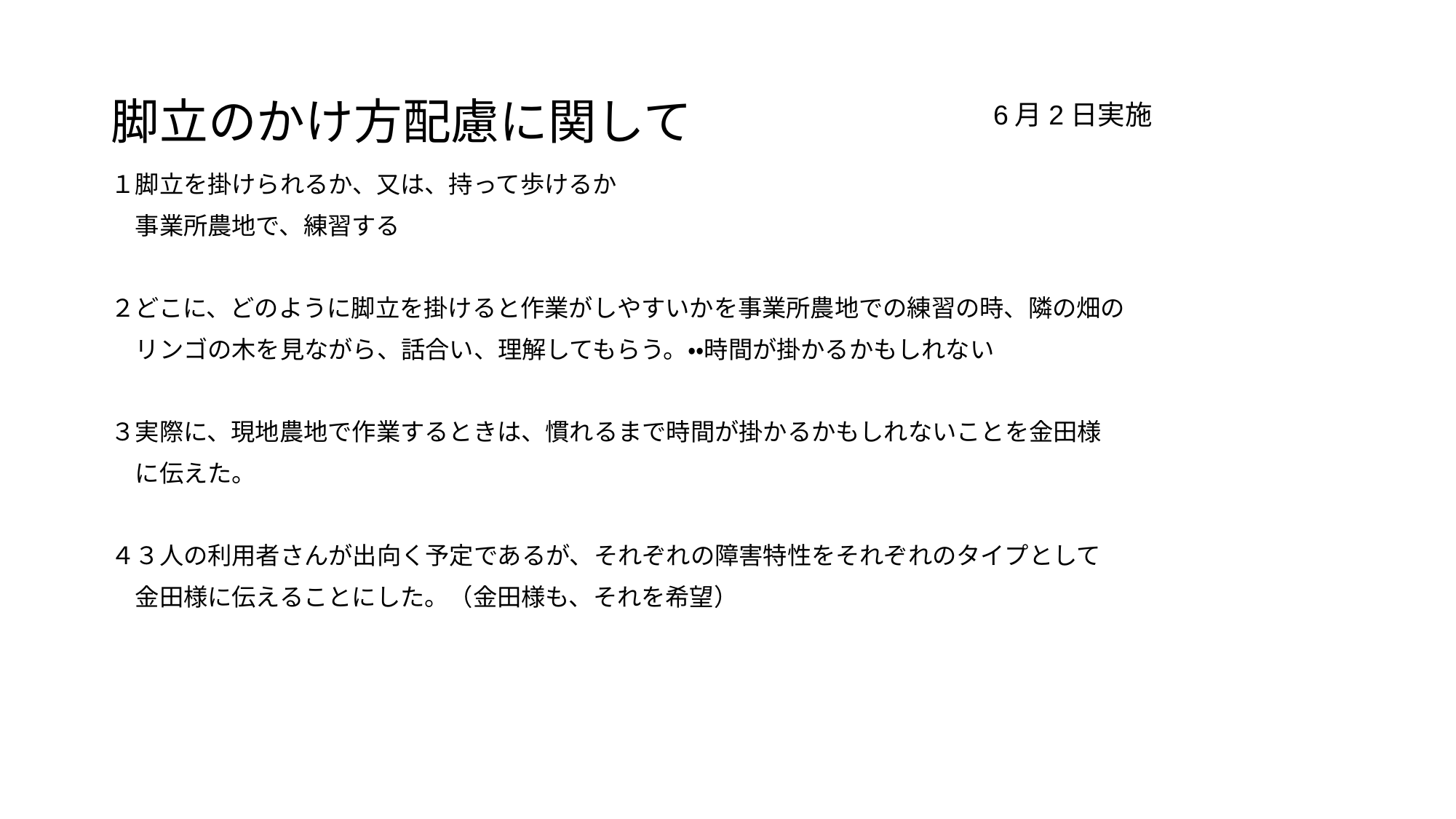

# 脚立のかけ方配慮に関して
6月2日実施
１脚立を掛けられるか、又は、持って歩けるか
　事業所農地で、練習する

２どこに、どのように脚立を掛けると作業がしやすいかを事業所農地での練習の時、隣の畑の
　リンゴの木を見ながら、話合い、理解してもらう。・・時間が掛かるかもしれない

３実際に、現地農地で作業するときは、慣れるまで時間が掛かるかもしれないことを金田様
　に伝えた。

４３人の利用者さんが出向く予定であるが、それぞれの障害特性をそれぞれのタイプとして
　金田様に伝えることにした。（金田様も、それを希望）